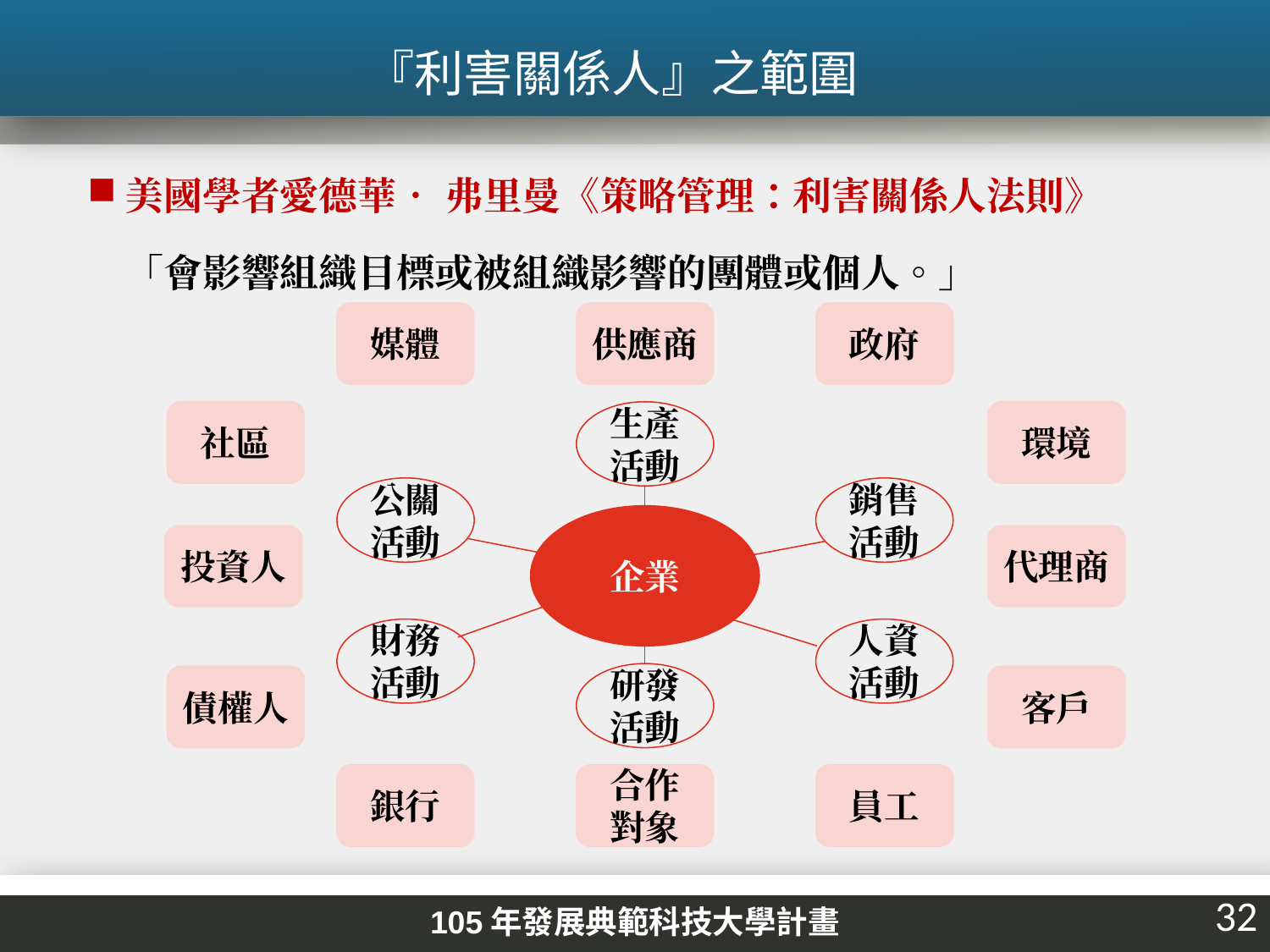

『利害關係人』之範圍
美國學者愛德華． 弗里曼《策略管理：利害關係人法則》
「會影響組織目標或被組織影響的團體或個人。」
媒體
供應商
政府
社區
生產活動
環境
公關活動
銷售活動
企業
投資人
代理商
財務活動
人資活動
研發活動
債權人
客戶
銀行
合作
對象
員工
32